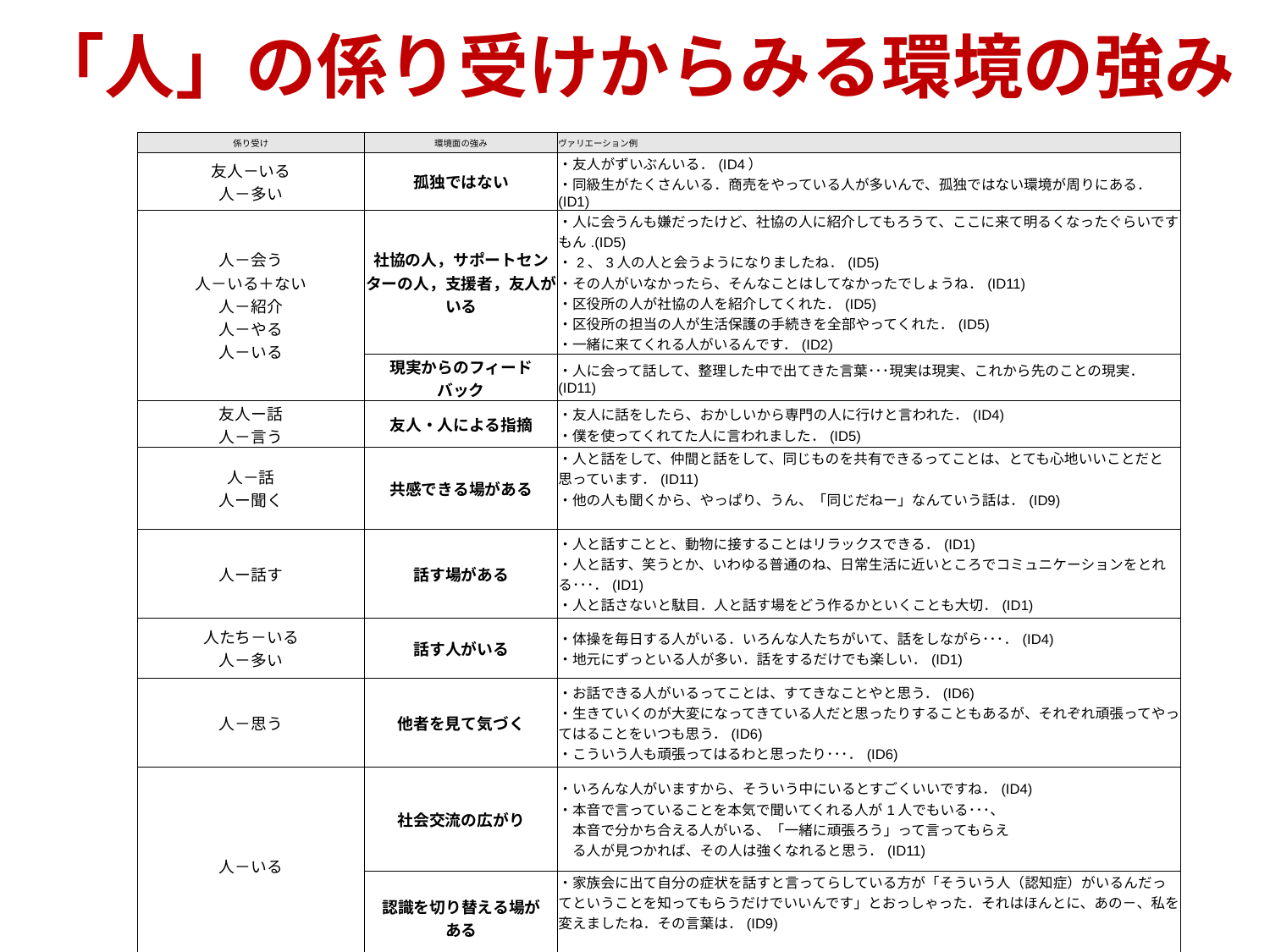

# 「人」の係り受けからみる環境の強み
| 係り受け | 環境面の強み | ヴァリエーション例 |
| --- | --- | --- |
| 友人－いる 人－多い | 孤独ではない | ・友人がずいぶんいる．(ID4） ・同級生がたくさんいる．商売をやっている人が多いんで、孤独ではない環境が周りにある．(ID1) |
| 人－会う 人－いる＋ない 人－紹介 人－やる 人－いる | 社協の人，サポートセンターの人，支援者，友人がいる | ・人に会うんも嫌だったけど、社協の人に紹介してもろうて、ここに来て明るくなったぐらいですもん.(ID5) ・2、3人の人と会うようになりましたね．(ID5) ・その人がいなかったら、そんなことはしてなかったでしょうね．(ID11) ・区役所の人が社協の人を紹介してくれた．(ID5) ・区役所の担当の人が生活保護の手続きを全部やってくれた．(ID5) ・一緒に来てくれる人がいるんです．(ID2) |
|  | 現実からのフィード バック | ・人に会って話して、整理した中で出てきた言葉･･･現実は現実、これから先のことの現実．(ID11) |
| 友人ー話 人－言う | 友人・人による指摘 | ・友人に話をしたら、おかしいから専門の人に行けと言われた．(ID4) ・僕を使ってくれてた人に言われました．(ID5) |
| 人－話 人ー聞く | 共感できる場がある | ・人と話をして、仲間と話をして、同じものを共有できるってことは、とても心地いいことだと思っています．(ID11) ・他の人も聞くから、やっぱり、うん、「同じだねー」なんていう話は．(ID9) |
| 人ー話す | 話す場がある | ・人と話すことと、動物に接することはリラックスできる．(ID1) ・人と話す、笑うとか、いわゆる普通のね、日常生活に近いところでコミュニケーションをとれる･･･．(ID1) ・人と話さないと駄目．人と話す場をどう作るかといくことも大切．(ID1) |
| 人たち－いる 人－多い | 話す人がいる | ・体操を毎日する人がいる．いろんな人たちがいて、話をしながら･･･．(ID4) ・地元にずっといる人が多い．話をするだけでも楽しい．(ID1) |
| 人－思う | 他者を見て気づく | ・お話できる人がいるってことは、すてきなことやと思う．(ID6) ・生きていくのが大変になってきている人だと思ったりすることもあるが、それぞれ頑張ってやってはることをいつも思う．(ID6) ・こういう人も頑張ってはるわと思ったり･･･．(ID6) |
| 人－いる | 社会交流の広がり | ・いろんな人がいますから、そういう中にいるとすごくいいですね．(ID4) ・本音で言っていることを本気で聞いてくれる人が1人でもいる･･･、 　本音で分かち合える人がいる、「一緒に頑張ろう」って言ってもらえ 　る人が見つかれば、その人は強くなれると思う．(ID11) |
|  | 認識を切り替える場が ある | ・家族会に出て自分の症状を話すと言ってらしている方が「そういう人（認知症）がいるんだってということを知ってもらうだけでいいんです」とおっしゃった．それはほんとに、あの－、私を変えましたね．その言葉は．(ID9) |